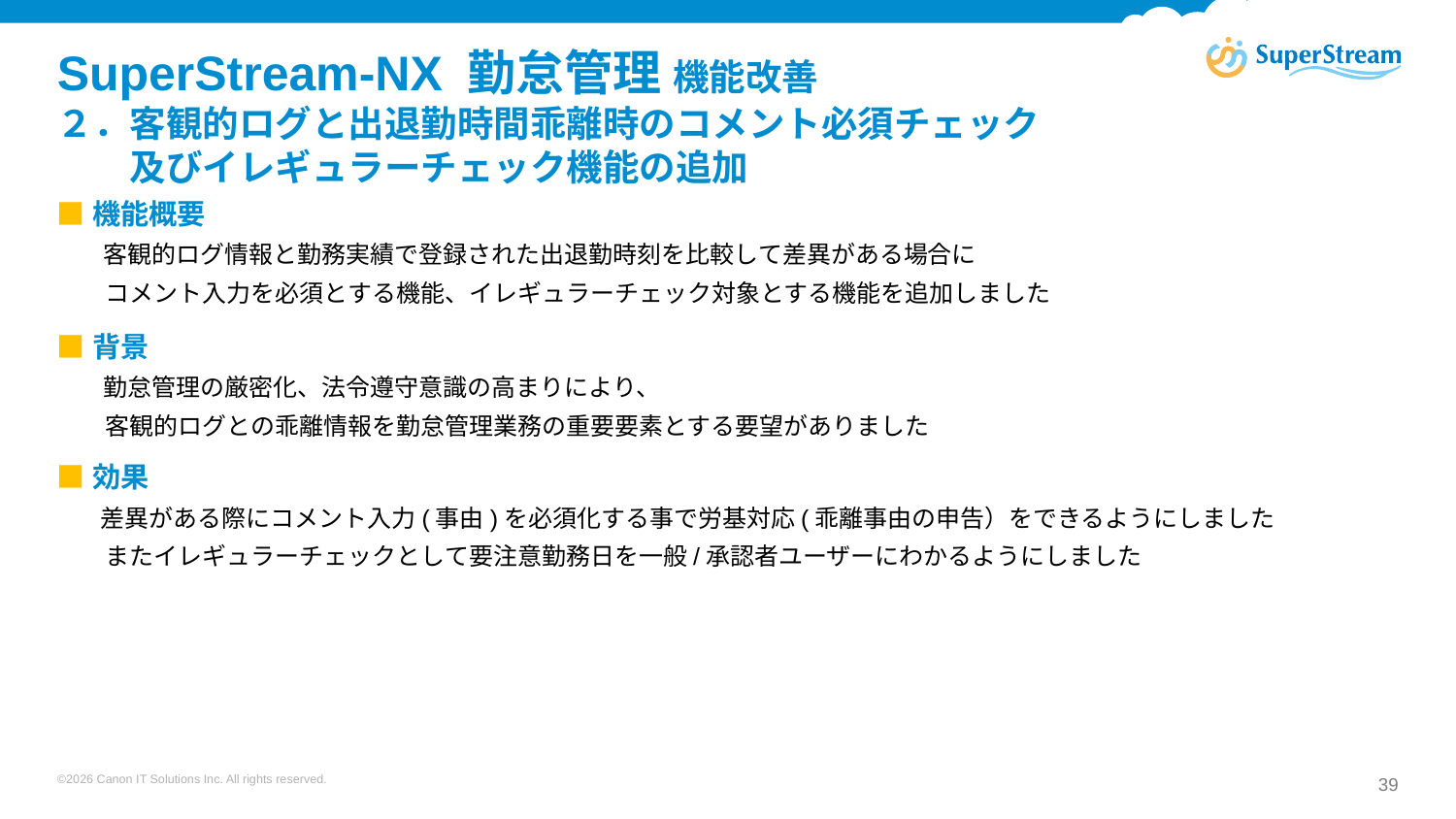

# SuperStream-NX 勤怠管理 機能改善 ２．客観的ログと出退勤時間乖離時のコメント必須チェック 　　及びイレギュラーチェック機能の追加
■機能概要
　　客観的ログ情報と勤務実績で登録された出退勤時刻を比較して差異がある場合に
　　コメント入力を必須とする機能、イレギュラーチェック対象とする機能を追加しました
■背景
　　勤怠管理の厳密化、法令遵守意識の高まりにより、
　　客観的ログとの乖離情報を勤怠管理業務の重要要素とする要望がありました
■効果
　　差異がある際にコメント入力(事由)を必須化する事で労基対応(乖離事由の申告）をできるようにしました
　　またイレギュラーチェックとして要注意勤務日を一般/承認者ユーザーにわかるようにしました
©2026 Canon IT Solutions Inc. All rights reserved.
39